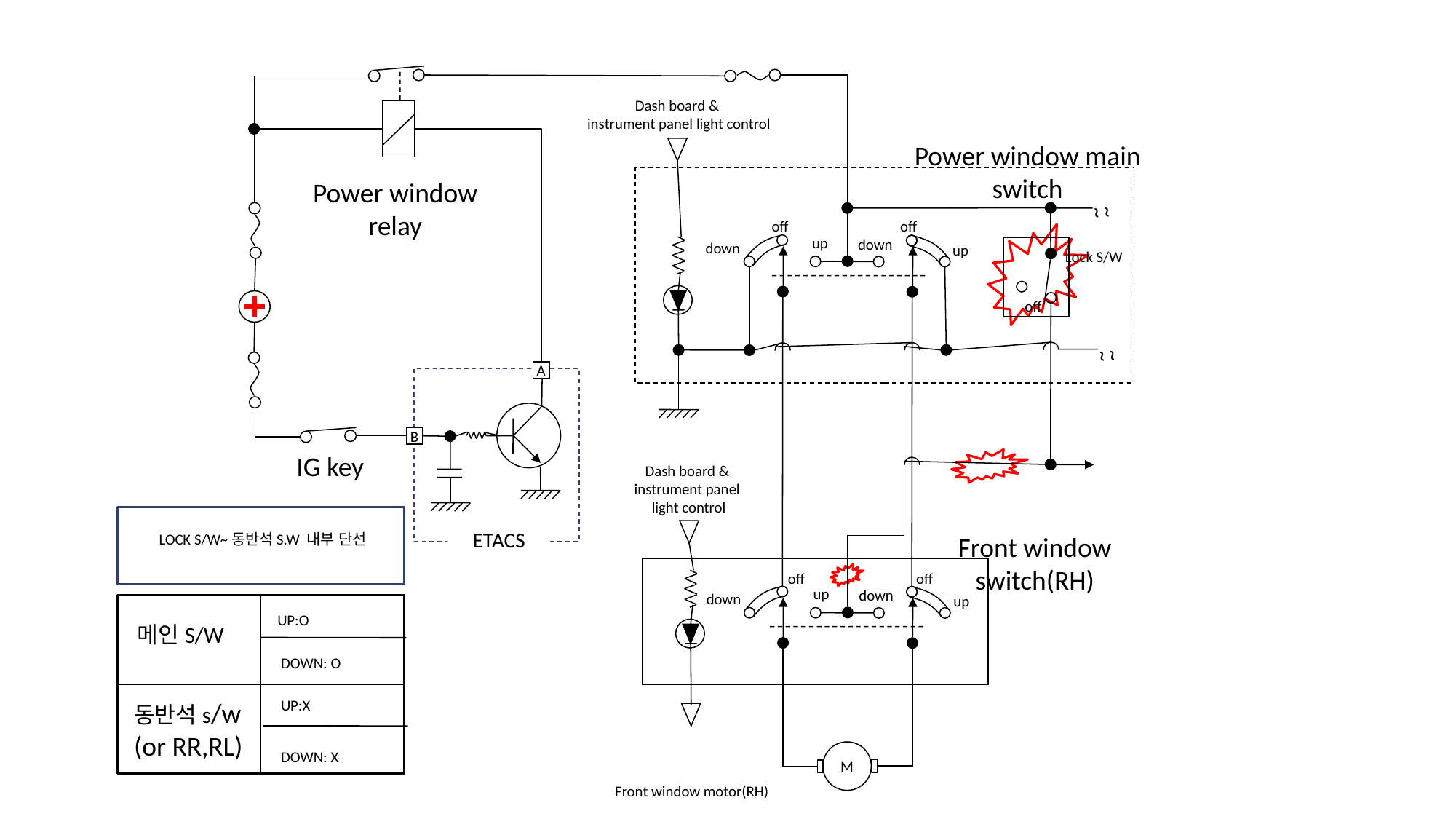

Dash board &
instrument panel light control

Power window main switch

Power window relay
~
~

off
off

up
down
down

up

Lock S/W

off

~
~

A

B

IG key

Dash board &
instrument panel
light control

ETACS
LOCK S/W~동반석S.W 내부 단선
Front window switch(RH)

off
off

up
down
down

up

UP:O

메인S/W

DOWN: O
동반석s/w
(or RR,RL)

UP:X

DOWN: X
M

Front window motor(RH)